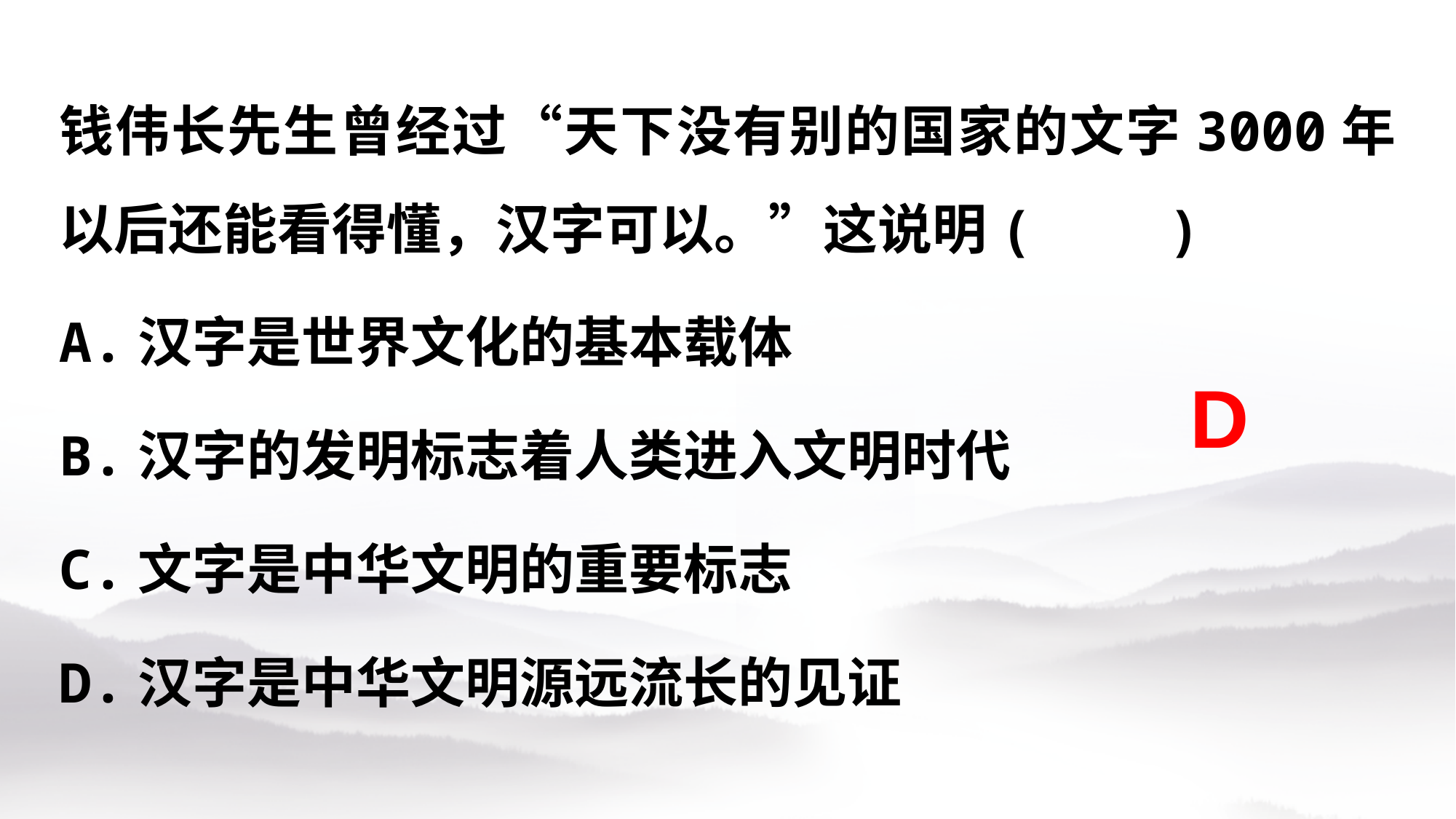

钱伟长先生曾经过“天下没有别的国家的文字3000年以后还能看得懂，汉字可以。”这说明(　　)
A.汉字是世界文化的基本载体
B.汉字的发明标志着人类进入文明时代
C.文字是中华文明的重要标志
D.汉字是中华文明源远流长的见证
  D